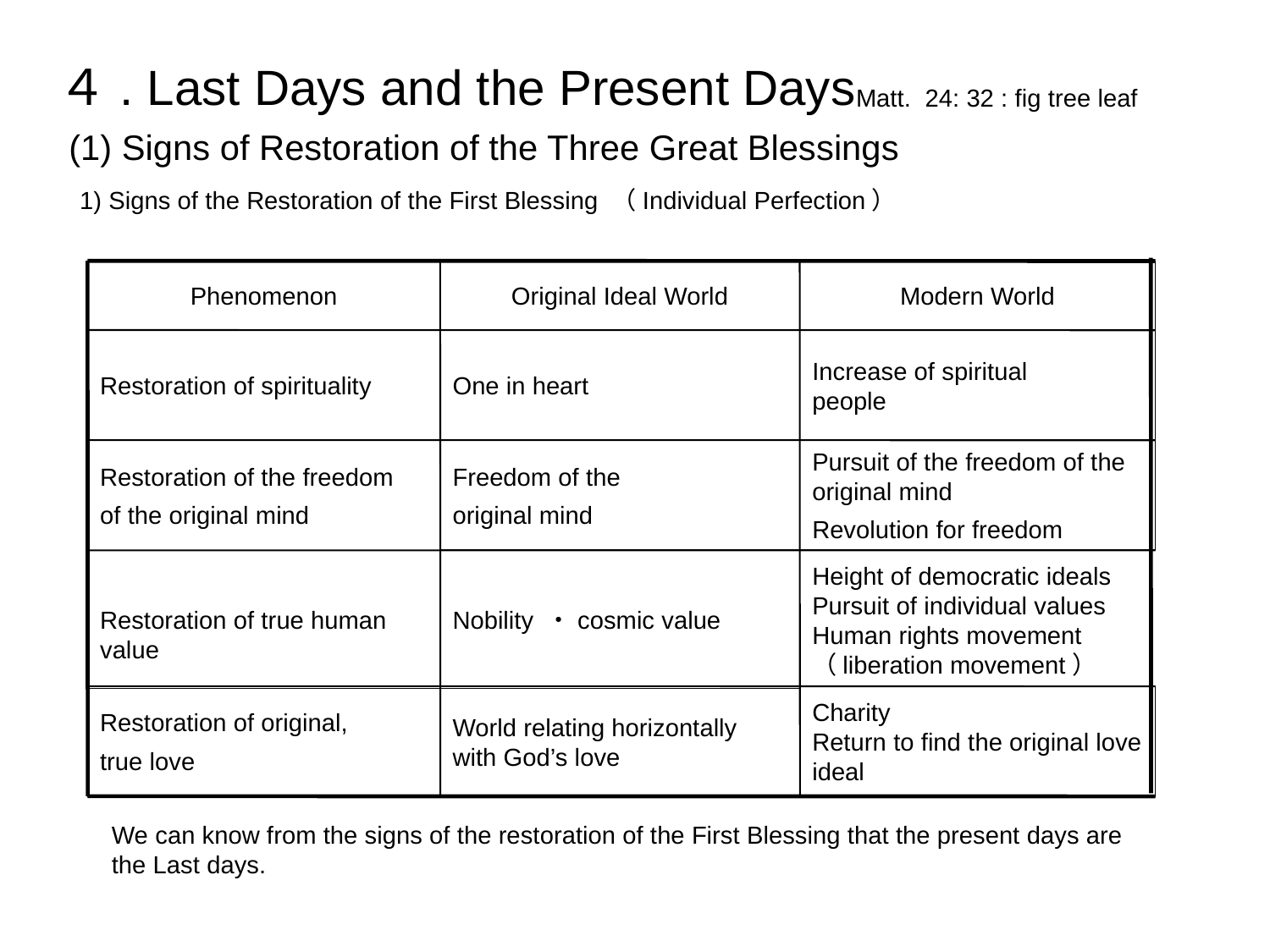

４. Last Days and the Present Days
Matt.  24: 32 : fig tree leaf
(1) Signs of Restoration of the Three Great Blessings
1) Signs of the Restoration of the First Blessing （Individual Perfection）

Phenomenon

Original Ideal World

Modern World

Restoration of spirituality

One in heart
Increase of spiritual
people
Restoration of the freedom
of the original mind

Freedom of the
original mind
Pursuit of the freedom of the original mind
Revolution for freedom
Restoration of true human value

Nobility ・cosmic value
Height of democratic ideals
Pursuit of individual values
Human rights movement
（liberation movement）
Restoration of original,
true love

World relating horizontally with God’s love
Charity
Return to find the original love ideal

We can know from the signs of the restoration of the First Blessing that the present days are the Last days.